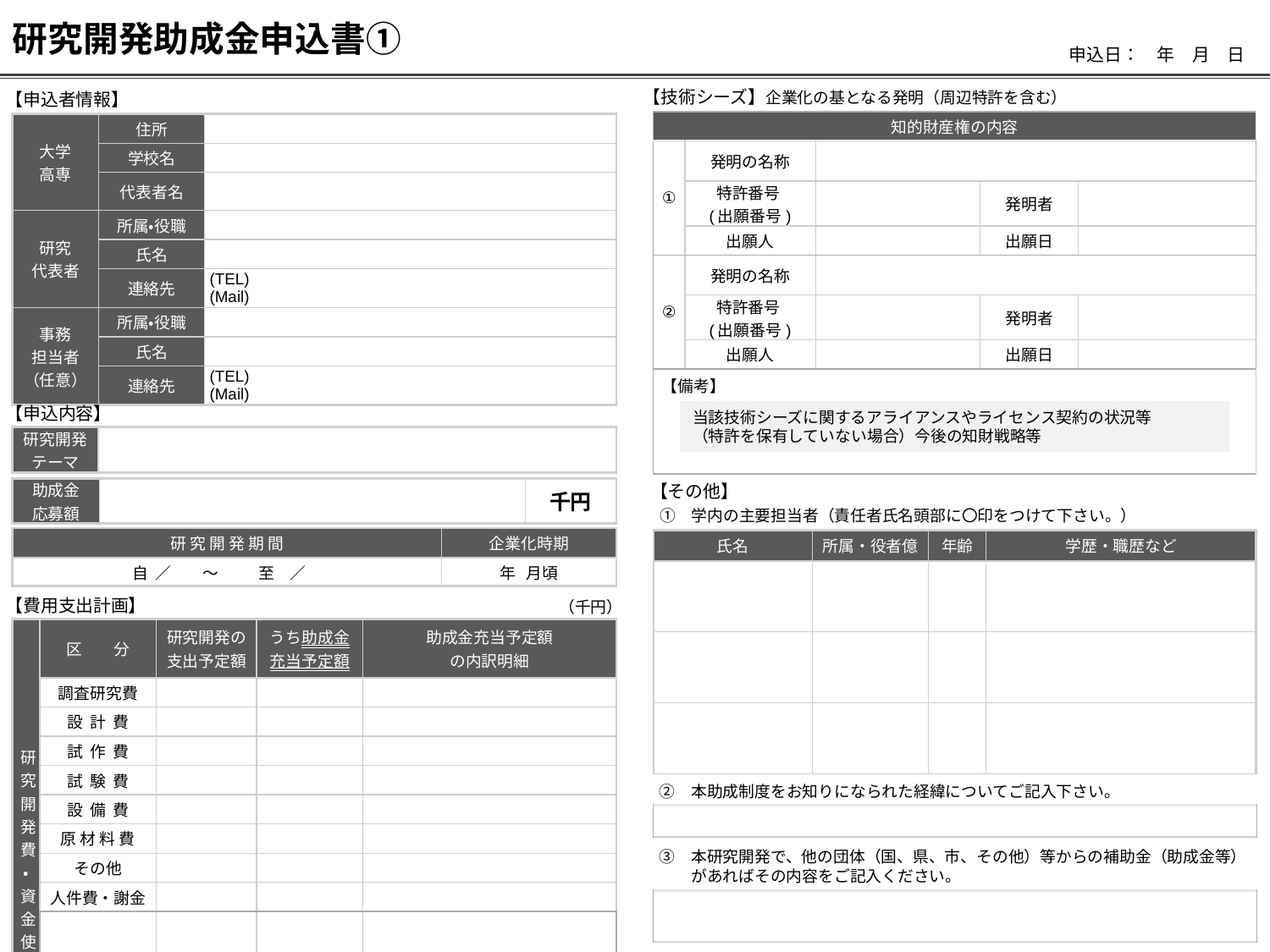

研究開発助成金申込書①
申込日：　年　月　日
【技術シーズ】企業化の基となる発明（周辺特許を含む）

【申込者情報】
| 知的財産権の内容 | 知的財産権の内容 |  |  |  |
| --- | --- | --- | --- | --- |
| ① | 発明の名称 |  |  |  |
|  | 特許番号 (出願番号) |  | 発明者 |  |
|  | 出願人 |  | 出願日 |  |
| ② | 発明の名称 |  |  |  |
|  | 特許番号 (出願番号) |  | 発明者 |  |
|  | 出願人 |  | 出願日 |  |
| 【備考】 | 【備考】 当該技術シーズに関するアライアンスやライセンス契約の状況等 （特許を保有してい居ない場合）今後の知財戦略等 |  |  |  |
| 大学 高専 | 住所 |  |
| --- | --- | --- |
|  | 学校名 |  |
|  | 代表者名 |  |
| 研究 代表者 | 所属・役職 |  |
|  | 氏名 |  |
|  | 連絡先 | (TEL) (Mail) |
| 事務 担当者 （任意） | 所属・役職 |  |
|  | 氏名 |  |
|  | 連絡先 | (TEL) (Mail) |
【申込内容】
当該技術シーズに関するアライアンスやライセンス契約の状況等
（特許を保有していない場合）今後の知財戦略等
| 研究開発テーマ |  |
| --- | --- |
【その他】
| 助成金 応募額 |  | 千円 |
| --- | --- | --- |
学内の主要担当者（責任者氏名頭部に〇印をつけて下さい。）
| 研 究 開 発 期 間 | 企業化時期 |
| --- | --- |
| 自 ／　　～ 至　／ | 年 月頃 |
| 氏名 | 所属・役者億 | 年齢 | 学歴・職歴など |
| --- | --- | --- | --- |
|  |  |  |  |
|  |  |  |  |
|  |  |  |  |
【費用支出計画】
（千円）
| 研究開発費・資金使途 | 区　　分 | 研究開発の 支出予定額 | うち助成金 充当予定額 | 助成金充当予定額 の内訳明細 |
| --- | --- | --- | --- | --- |
|  | 調査研究費 |  |  |  |
|  | 設 計 費 |  |  |  |
|  | 試 作 費 |  |  |  |
|  | 試 験 費 |  |  |  |
|  | 設 備 費 |  |  |  |
|  | 原 材 料 費 |  |  |  |
|  | その他 |  |  |  |
|  | 人件費・謝金 |  |  |  |
|  | 合　計 |  |  |  |
本助成制度をお知りになられた経緯についてご記入下さい。
|  |
| --- |
本研究開発で、他の団体（国、県、市、その他）等からの補助金（助成金等）があればその内容をご記入ください。
|  |
| --- |